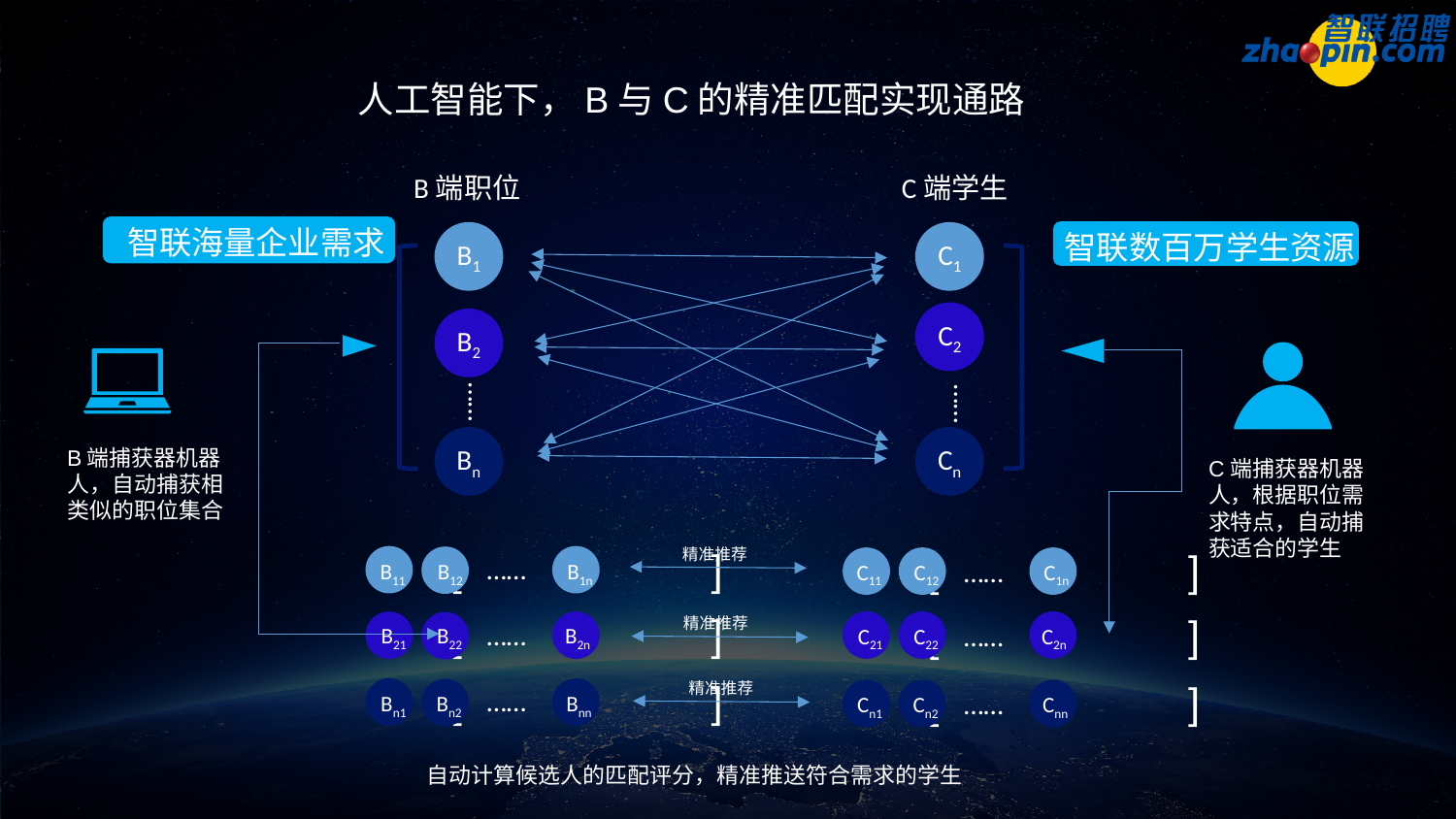

人工智能下，B与C的精准匹配实现通路
B端职位
C端学生

智联海量企业需求

智联数百万学生资源
B1
C1

C2
B2

……
……
Bn
Cn
B端捕获器机器人，自动捕获相类似的职位集合
C端捕获器机器人，根据职位需求特点，自动捕获适合的学生
[                     ]
[                     ]
精准推荐

……

……
B11
B12
B1n
C11
C12
C1n
[                     ]
[                     ]
精准推荐

……

……
B21
B22
B2n
C21
C22
C2n
[                     ]
[                     ]
精准推荐
……

……
Bn1
Bn2
Bnn
Cn1
Cn2
Cnn
自动计算候选人的匹配评分，精准推送符合需求的学生